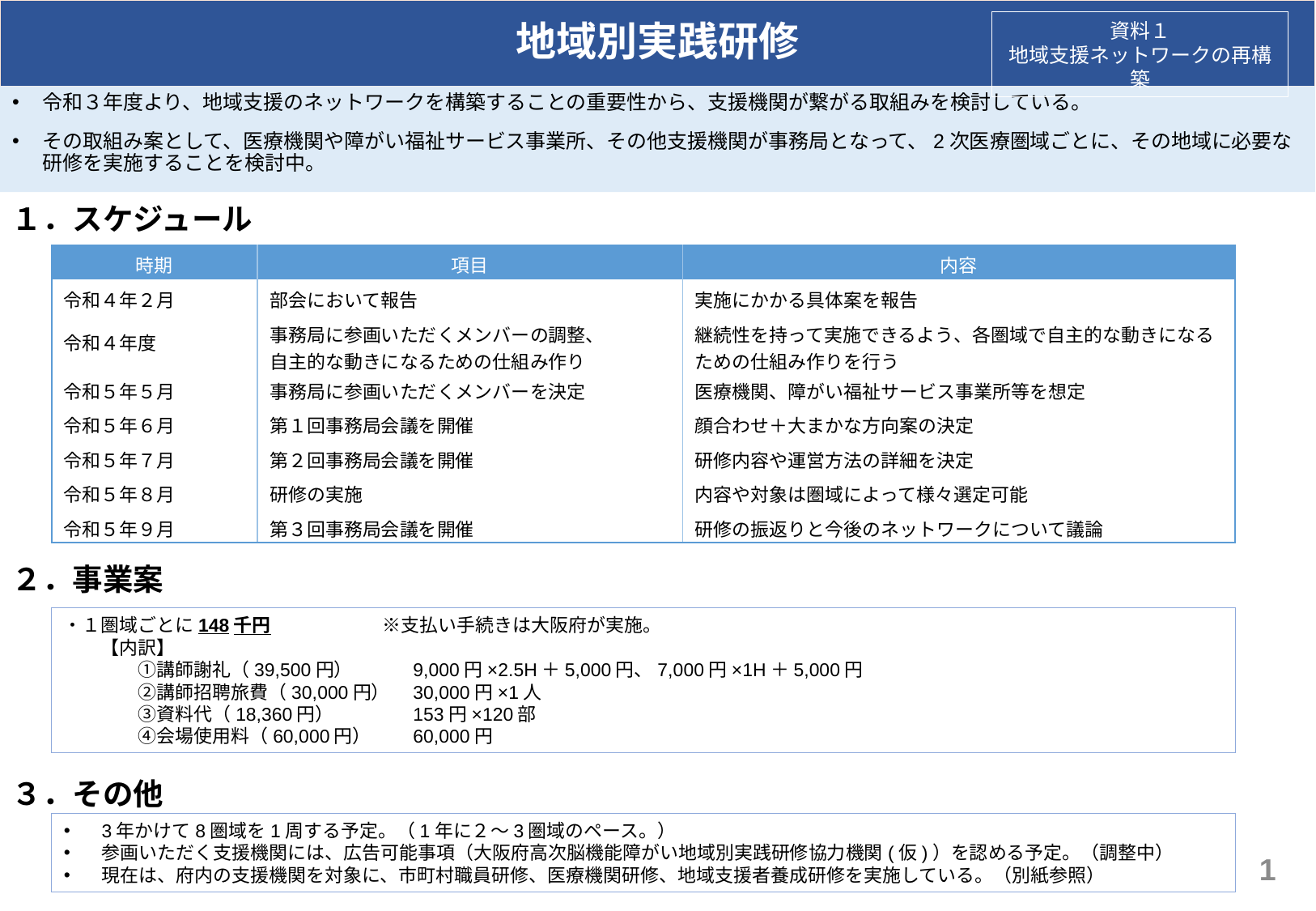

# 地域別実践研修
資料１
地域支援ネットワークの再構築
令和３年度より、地域支援のネットワークを構築することの重要性から、支援機関が繋がる取組みを検討している。
その取組み案として、医療機関や障がい福祉サービス事業所、その他支援機関が事務局となって、2次医療圏域ごとに、その地域に必要な研修を実施することを検討中。

１．スケジュール

２．事業案

３．その他

| 時期 | 項目 | 内容 |
| --- | --- | --- |
| 令和４年２月 | 部会において報告 | 実施にかかる具体案を報告 |
| 令和４年度 | 事務局に参画いただくメンバーの調整、 自主的な動きになるための仕組み作り | 継続性を持って実施できるよう、各圏域で自主的な動きになるための仕組み作りを行う |
| 令和５年５月 | 事務局に参画いただくメンバーを決定 | 医療機関、障がい福祉サービス事業所等を想定 |
| 令和５年６月 | 第１回事務局会議を開催 | 顔合わせ＋大まかな方向案の決定 |
| 令和５年７月 | 第２回事務局会議を開催 | 研修内容や運営方法の詳細を決定 |
| 令和５年８月 | 研修の実施 | 内容や対象は圏域によって様々選定可能 |
| 令和５年９月 | 第３回事務局会議を開催 | 研修の振返りと今後のネットワークについて議論 |
・１圏域ごとに148千円　　　　　　※支払い手続きは大阪府が実施。
　　【内訳】
　　　　①講師謝礼（39,500円）　　　9,000円×2.5H＋5,000円、7,000円×1H＋5,000円
　　　　②講師招聘旅費（30,000円）　30,000円×1人
　　　　③資料代（18,360円）　　　　153円×120部
　　　　④会場使用料（60,000円）　　60,000円
3年かけて8圏域を1周する予定。（1年に２～3圏域のペース。）
参画いただく支援機関には、広告可能事項（大阪府高次脳機能障がい地域別実践研修協力機関(仮)）を認める予定。（調整中）
現在は、府内の支援機関を対象に、市町村職員研修、医療機関研修、地域支援者養成研修を実施している。（別紙参照）
1